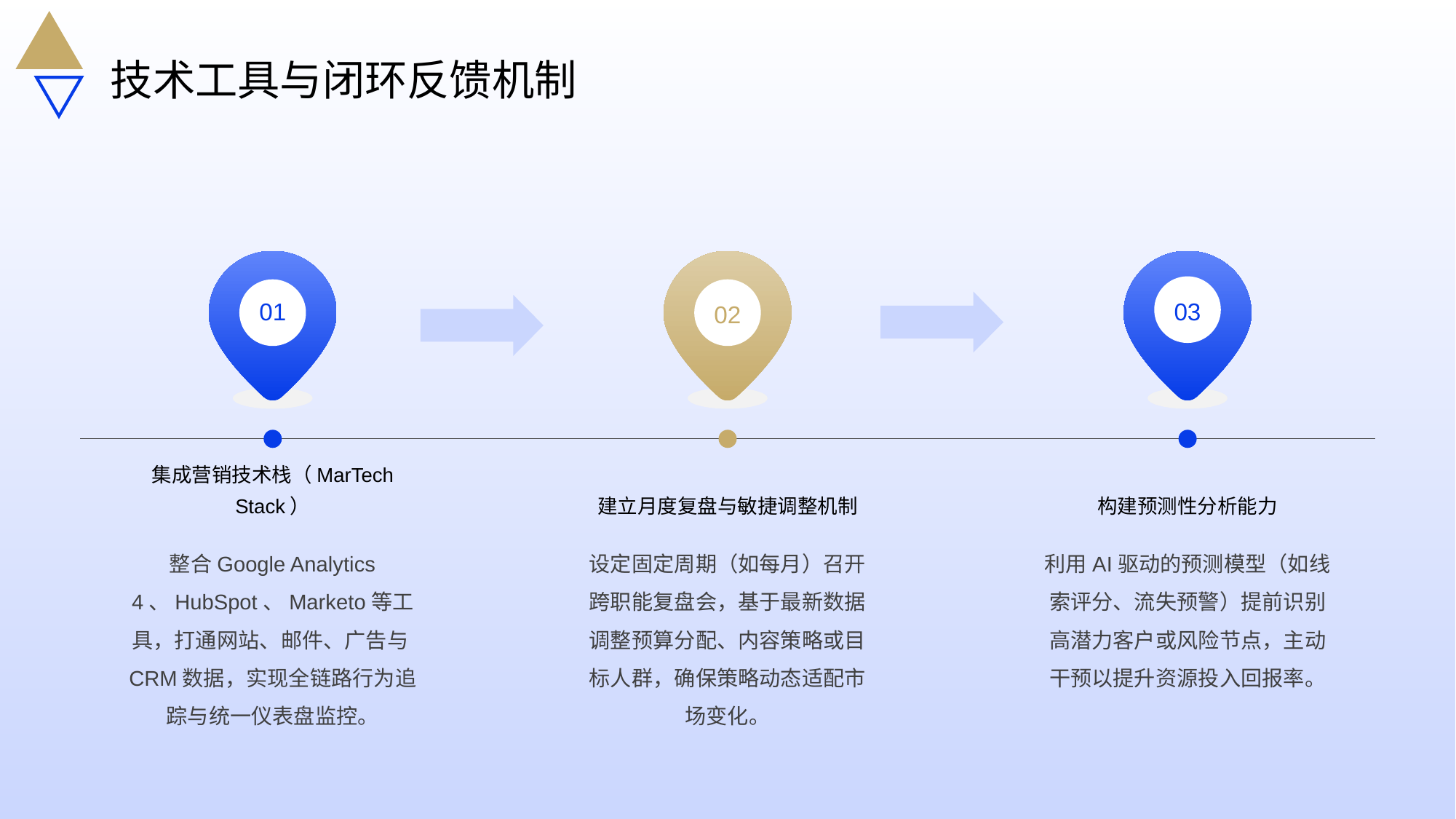

技术工具与闭环反馈机制

01
03

02

集成营销技术栈（MarTech Stack）
建立月度复盘与敏捷调整机制
构建预测性分析能力
整合Google Analytics 4、HubSpot、Marketo等工具，打通网站、邮件、广告与CRM数据，实现全链路行为追踪与统一仪表盘监控。
设定固定周期（如每月）召开跨职能复盘会，基于最新数据调整预算分配、内容策略或目标人群，确保策略动态适配市场变化。
利用AI驱动的预测模型（如线索评分、流失预警）提前识别高潜力客户或风险节点，主动干预以提升资源投入回报率。